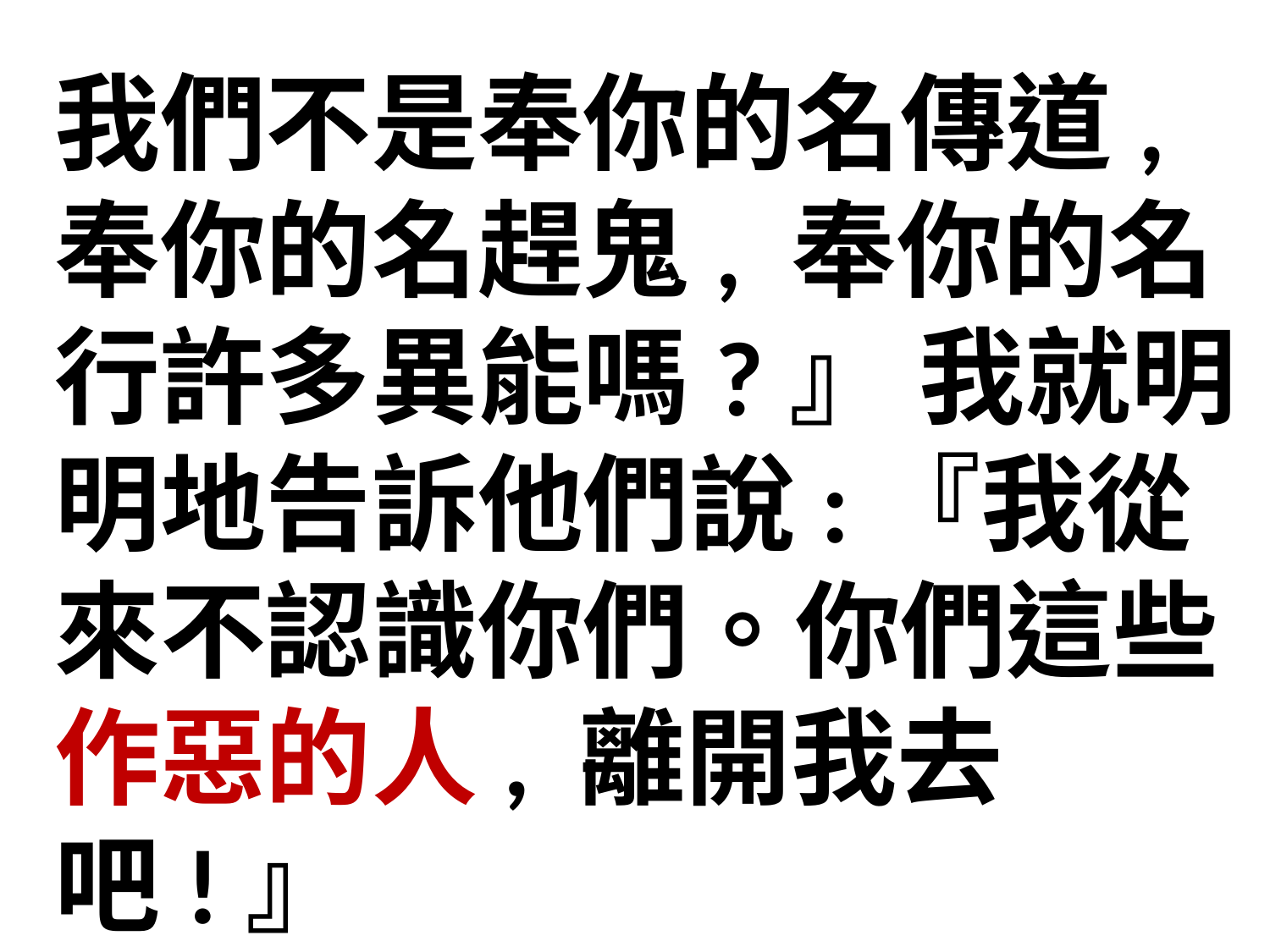

我們不是奉你的名傳道, 奉你的名趕鬼, 奉你的名行許多異能嗎?』 我就明明地告訴他們說:『我從來不認識你們。你們這些作惡的人, 離開我去吧!』